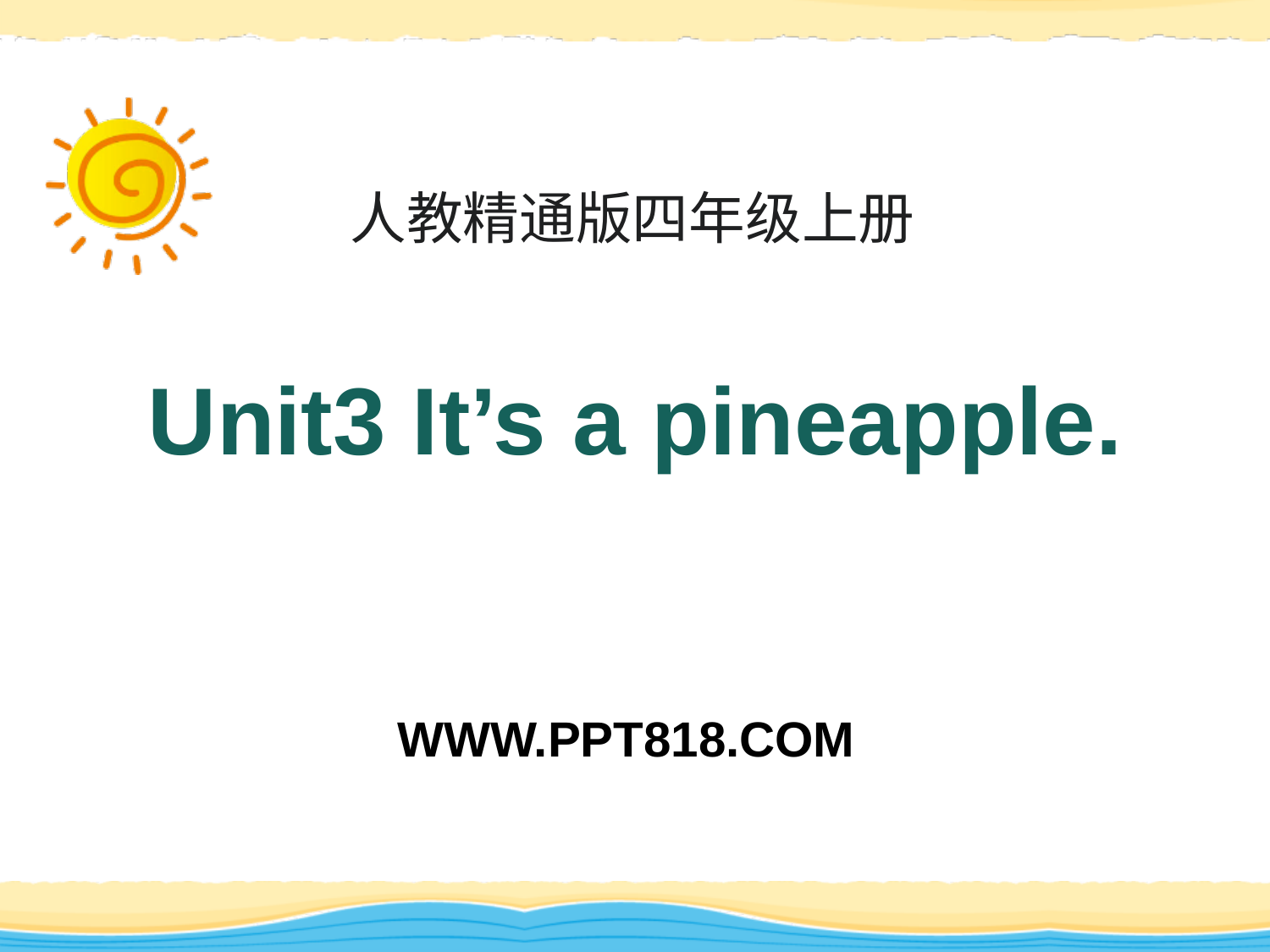

人教精通版四年级上册
# Unit3 It’s a pineapple.
WWW.PPT818.COM